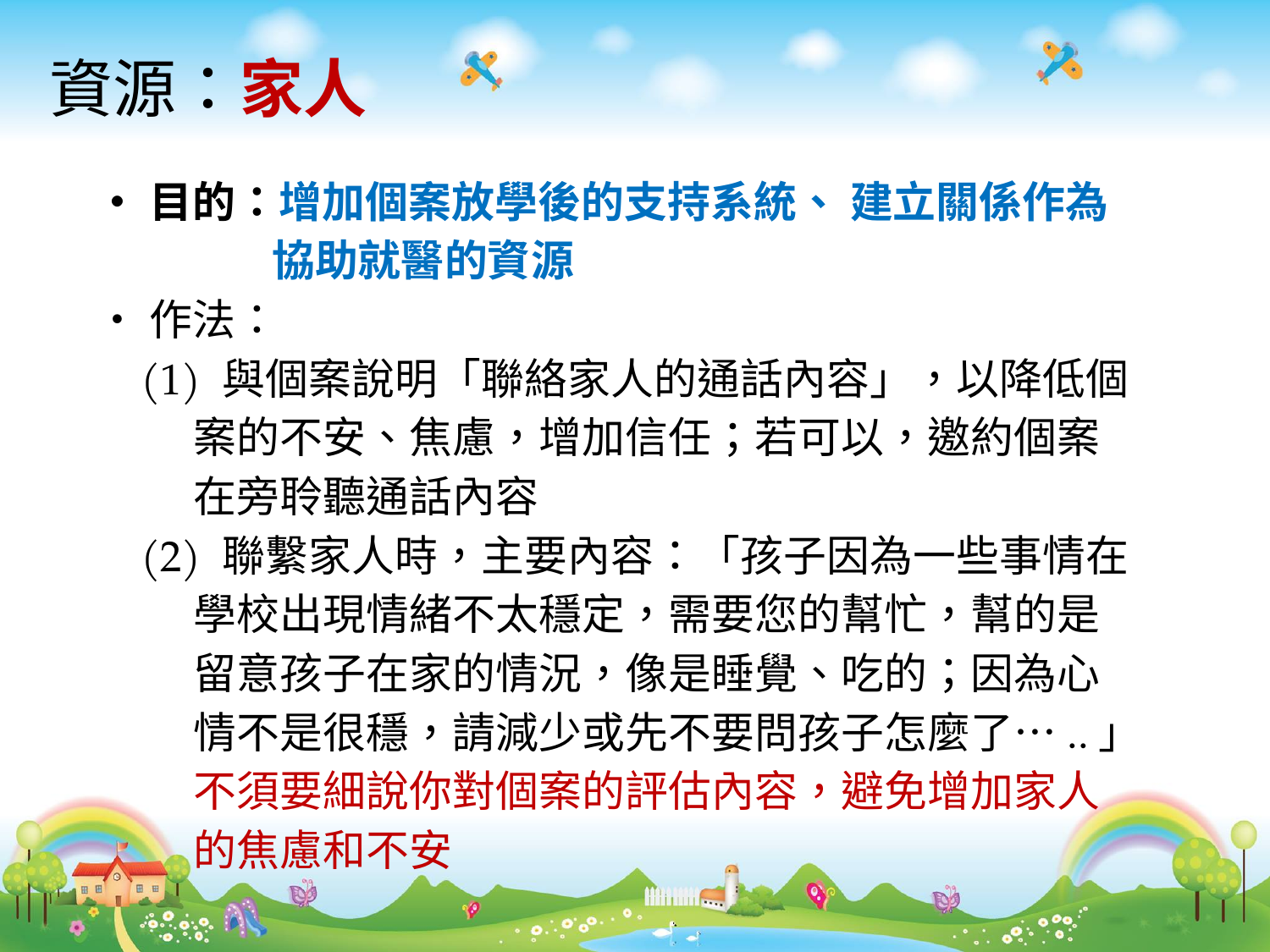

# 資源：家人
 ‧目的：增加個案放學後的支持系統、 建立關係作為
                  協助就醫的資源
 ‧作法：
     (1) 與個案說明「聯絡家人的通話內容」，以降低個
          案的不安、焦慮，增加信任；若可以，邀約個案
          在旁聆聽通話內容
     (2) 聯繫家人時，主要內容：「孩子因為一些事情在
          學校出現情緒不太穩定，需要您的幫忙，幫的是
          留意孩子在家的情況，像是睡覺、吃的；因為心
          情不是很穩，請減少或先不要問孩子怎麼了…..」
          不須要細說你對個案的評估內容，避免增加家人
          的焦慮和不安